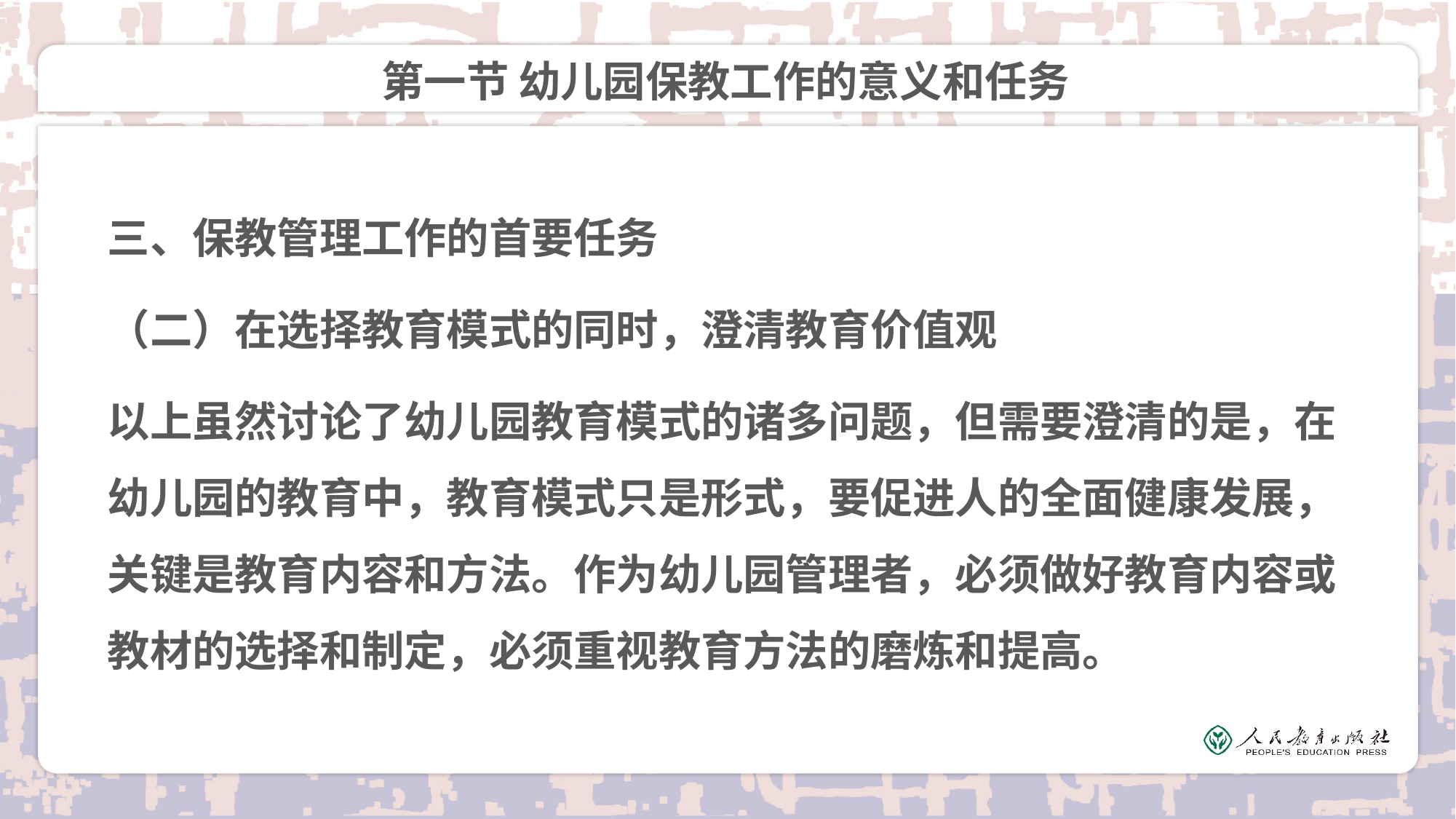

# 第一节 幼儿园保教工作的意义和任务
三、保教管理工作的首要任务
（二）在选择教育模式的同时，澄清教育价值观
以上虽然讨论了幼儿园教育模式的诸多问题，但需要澄清的是，在幼儿园的教育中，教育模式只是形式，要促进人的全面健康发展，关键是教育内容和方法。作为幼儿园管理者，必须做好教育内容或教材的选择和制定，必须重视教育方法的磨炼和提高。